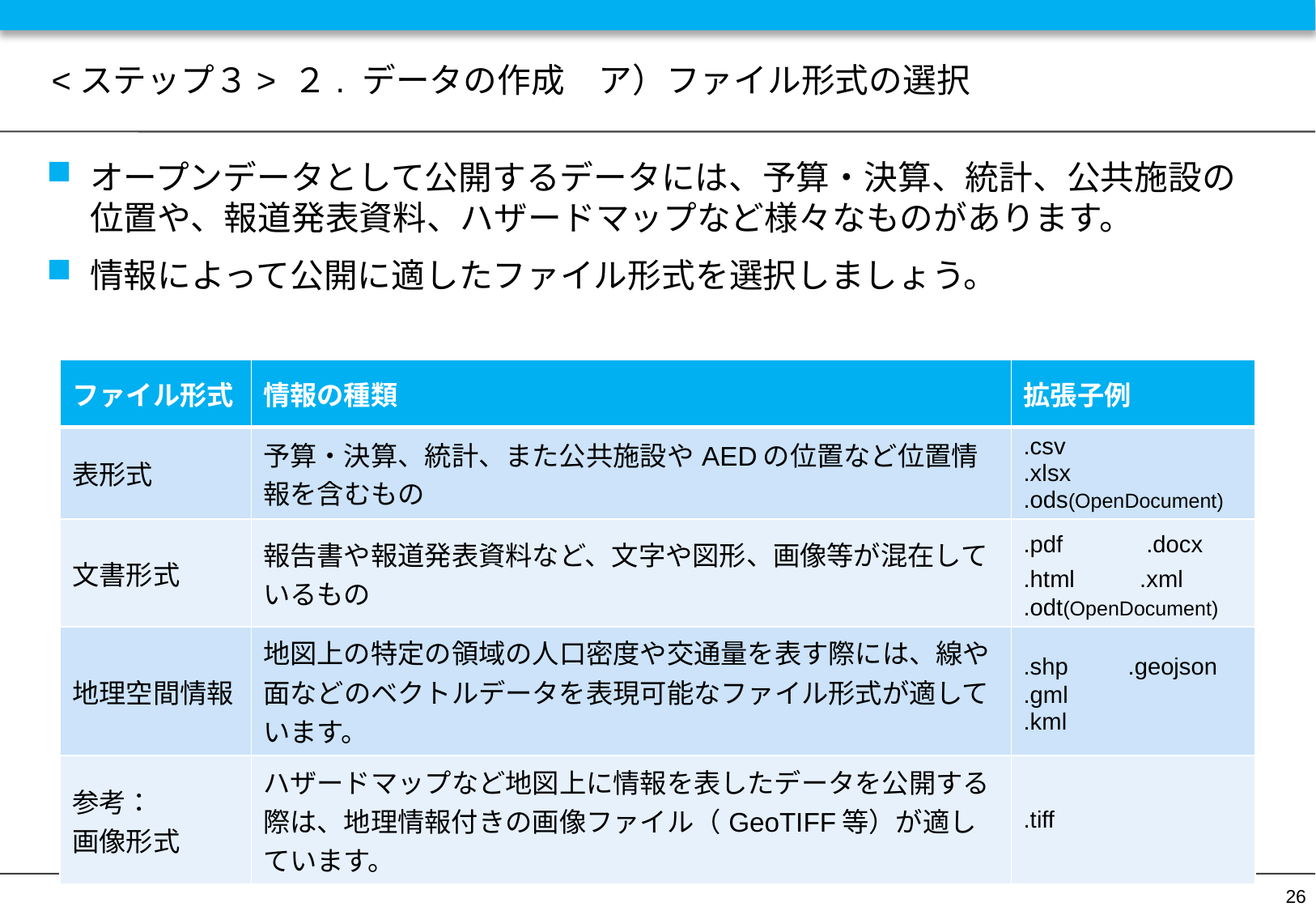

# <ステップ３> ２. データの作成　ア）ファイル形式の選択
オープンデータとして公開するデータには、予算・決算、統計、公共施設の位置や、報道発表資料、ハザードマップなど様々なものがあります。
情報によって公開に適したファイル形式を選択しましょう。

| ファイル形式 | 情報の種類 | 拡張子例 |
| --- | --- | --- |
| 表形式 | 予算・決算、統計、また公共施設やAEDの位置など位置情報を含むもの | .csv .xlsx .ods(OpenDocument) |
| 文書形式 | 報告書や報道発表資料など、文字や図形、画像等が混在しているもの | .pdf　　　.docx .html　　 .xml .odt(OpenDocument) |
| 地理空間情報 | 地図上の特定の領域の人口密度や交通量を表す際には、線や面などのベクトルデータを表現可能なファイル形式が適しています。 | .shp　　.geojson .gml .kml |
| 参考： 画像形式 | ハザードマップなど地図上に情報を表したデータを公開する際は、地理情報付きの画像ファイル（GeoTIFF等）が適しています。 | .tiff |
26